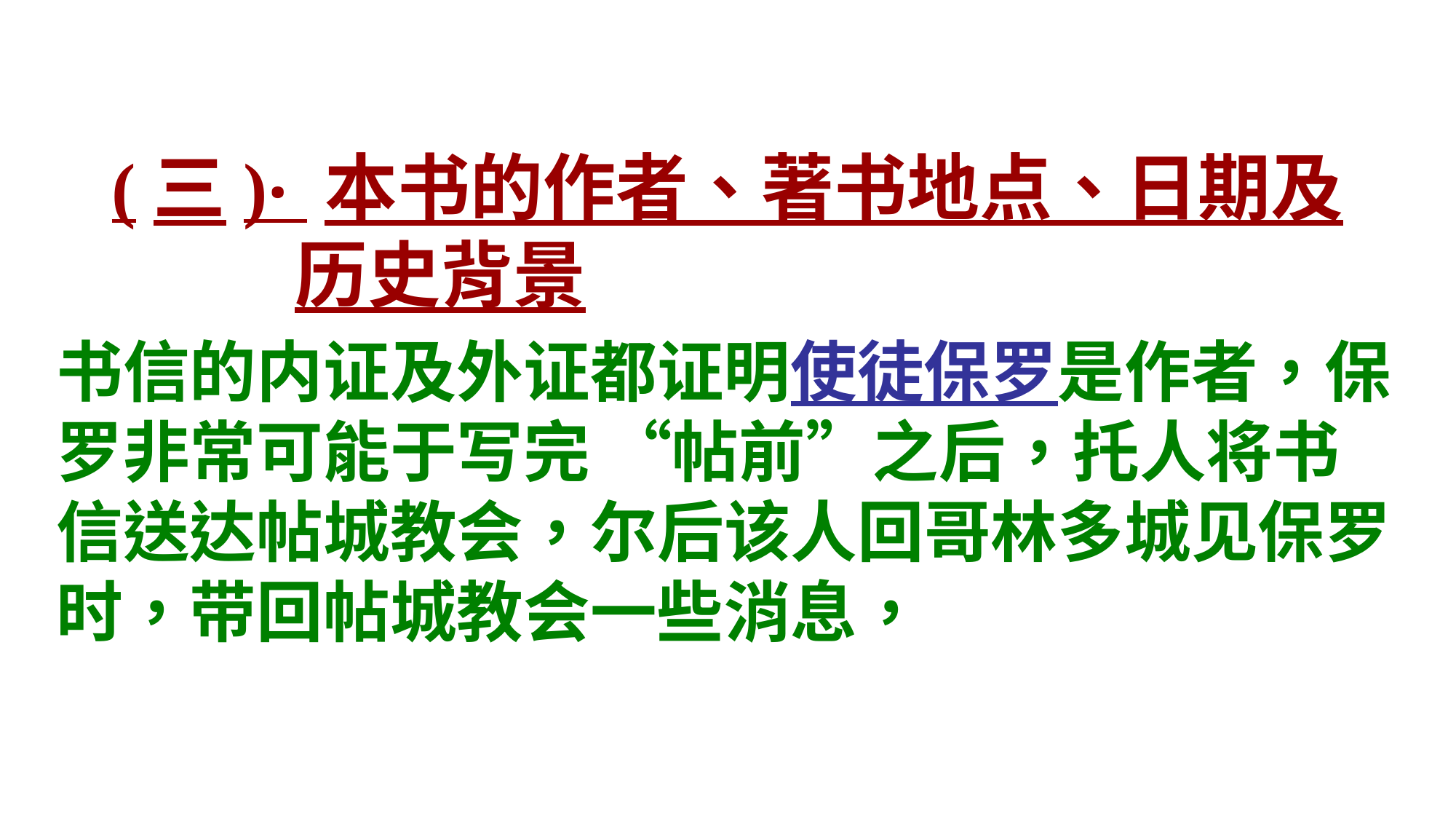

(三)‧ 本书的作者、著书地点、日期及
历史背景
书信的内证及外证都证明使徒保罗是作者，保罗非常可能于写完 “帖前”之后，托人将书信送达帖城教会，尔后该人回哥林多城见保罗时，带回帖城教会一些消息，